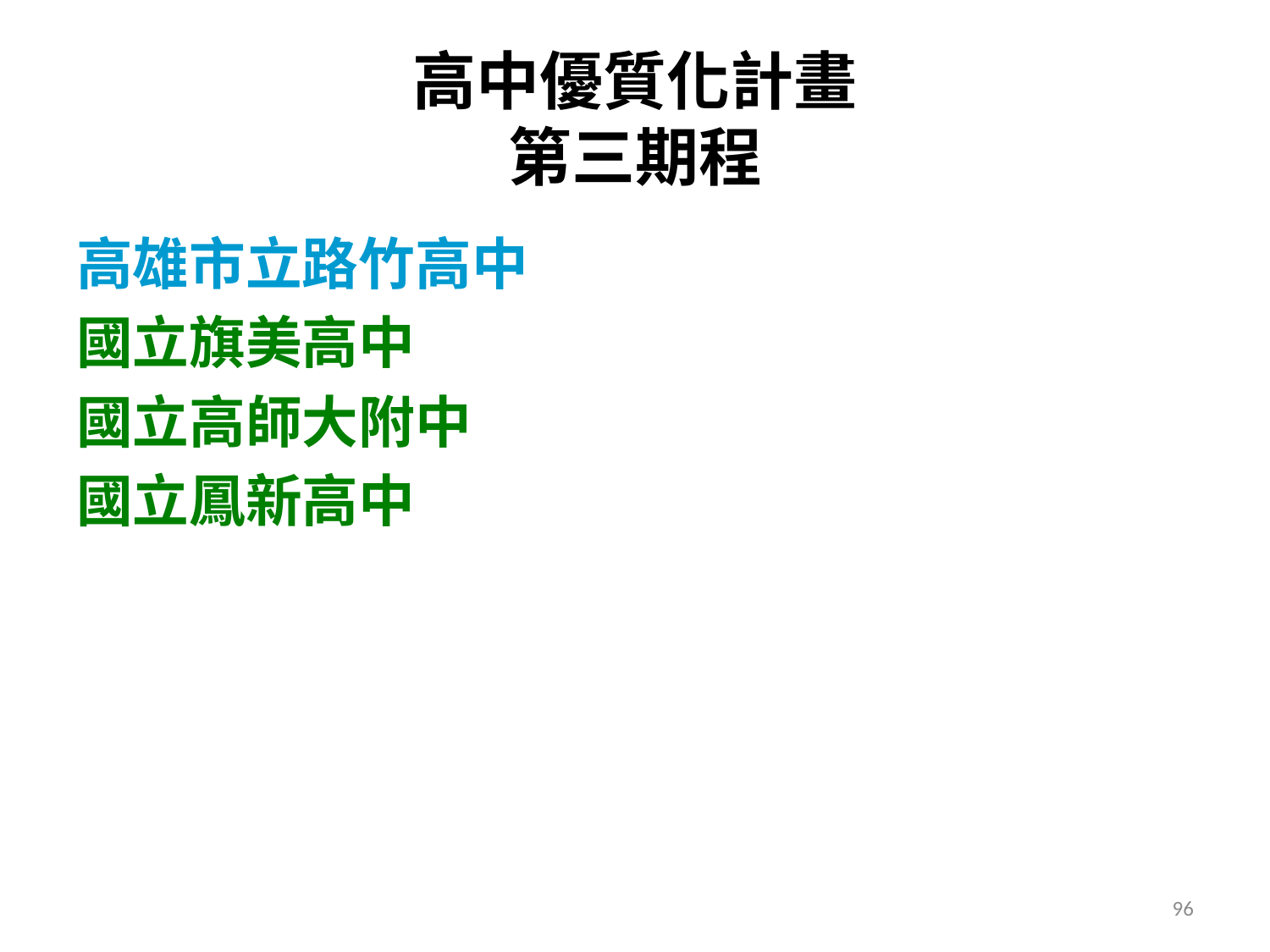

# 高中優質化計畫 第三期程
高雄市立路竹高中
國立旗美高中
國立高師大附中
國立鳳新高中
96